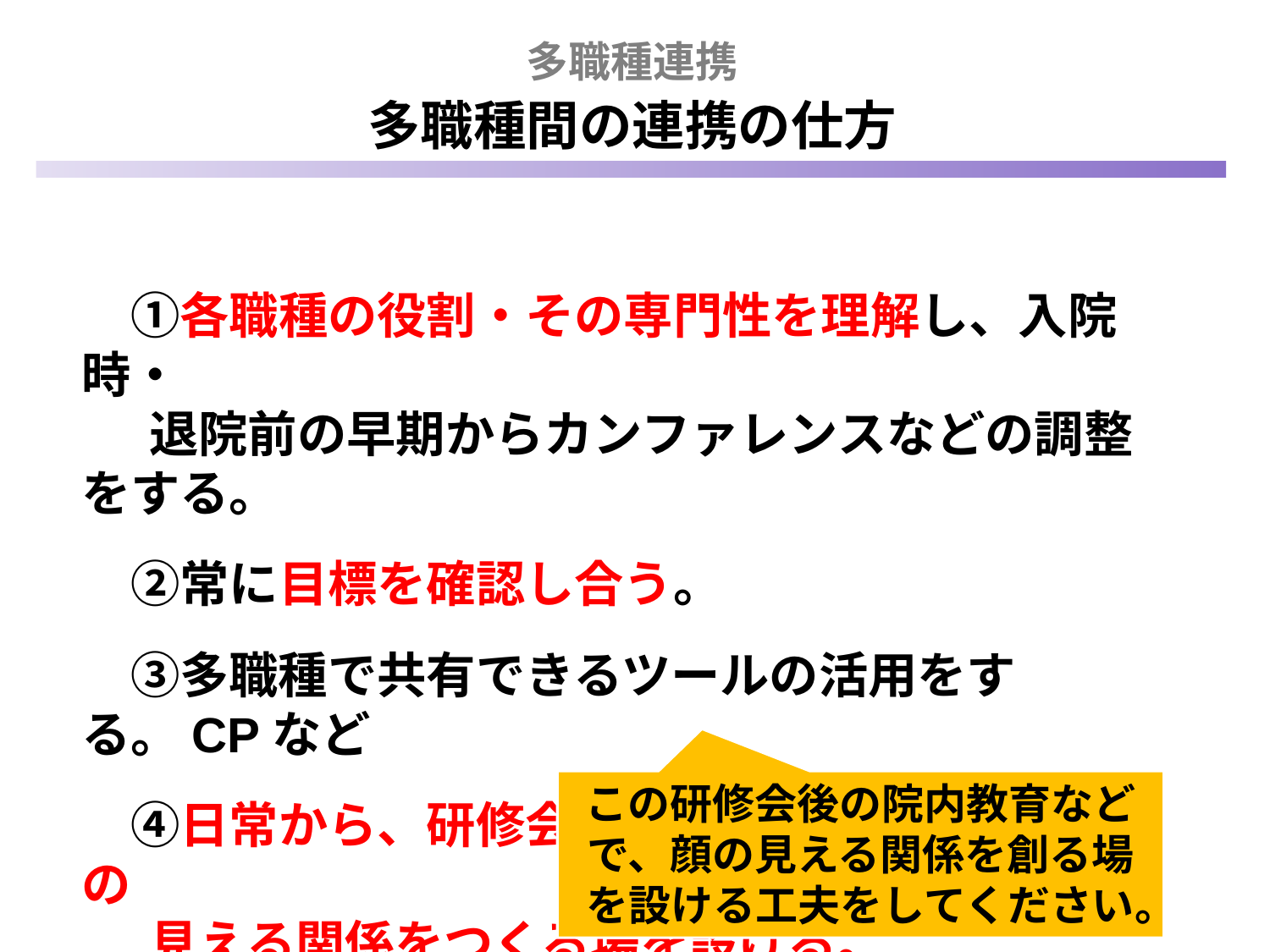

多職種連携
多職種間の連携の仕方

　①各職種の役割・その専門性を理解し、入院時・
     退院前の早期からカンファレンスなどの調整をする。
　②常に目標を確認し合う。
　③多職種で共有できるツールの活用をする。CPなど
　④日常から、研修会などを共同で行うなど、顔の
     見える関係をつくる場を設ける。

この研修会後の院内教育などで、顔の見える関係を創る場を設ける工夫をしてください。